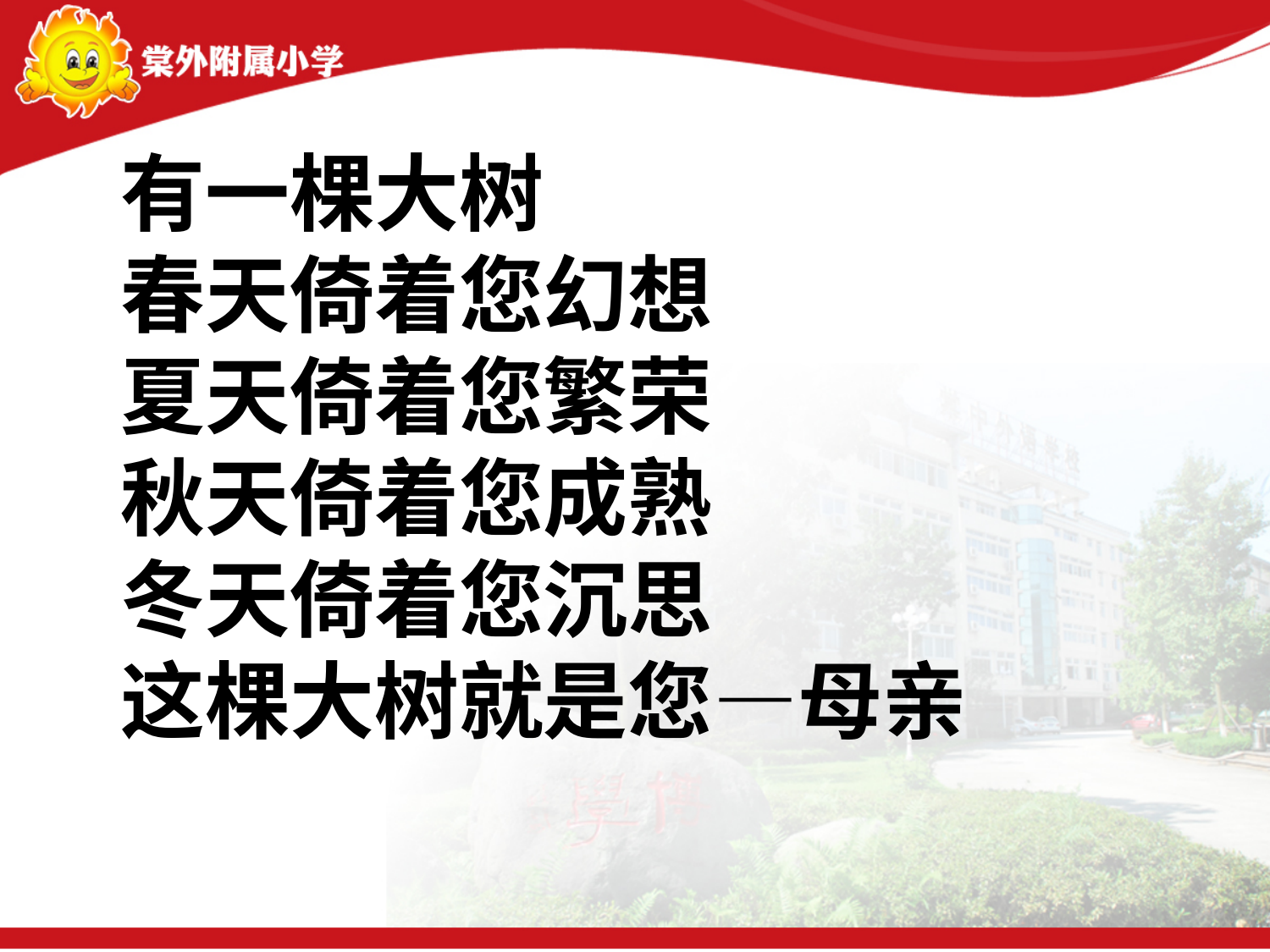

有一棵大树
春天倚着您幻想
夏天倚着您繁荣
秋天倚着您成熟
冬天倚着您沉思
这棵大树就是您—母亲